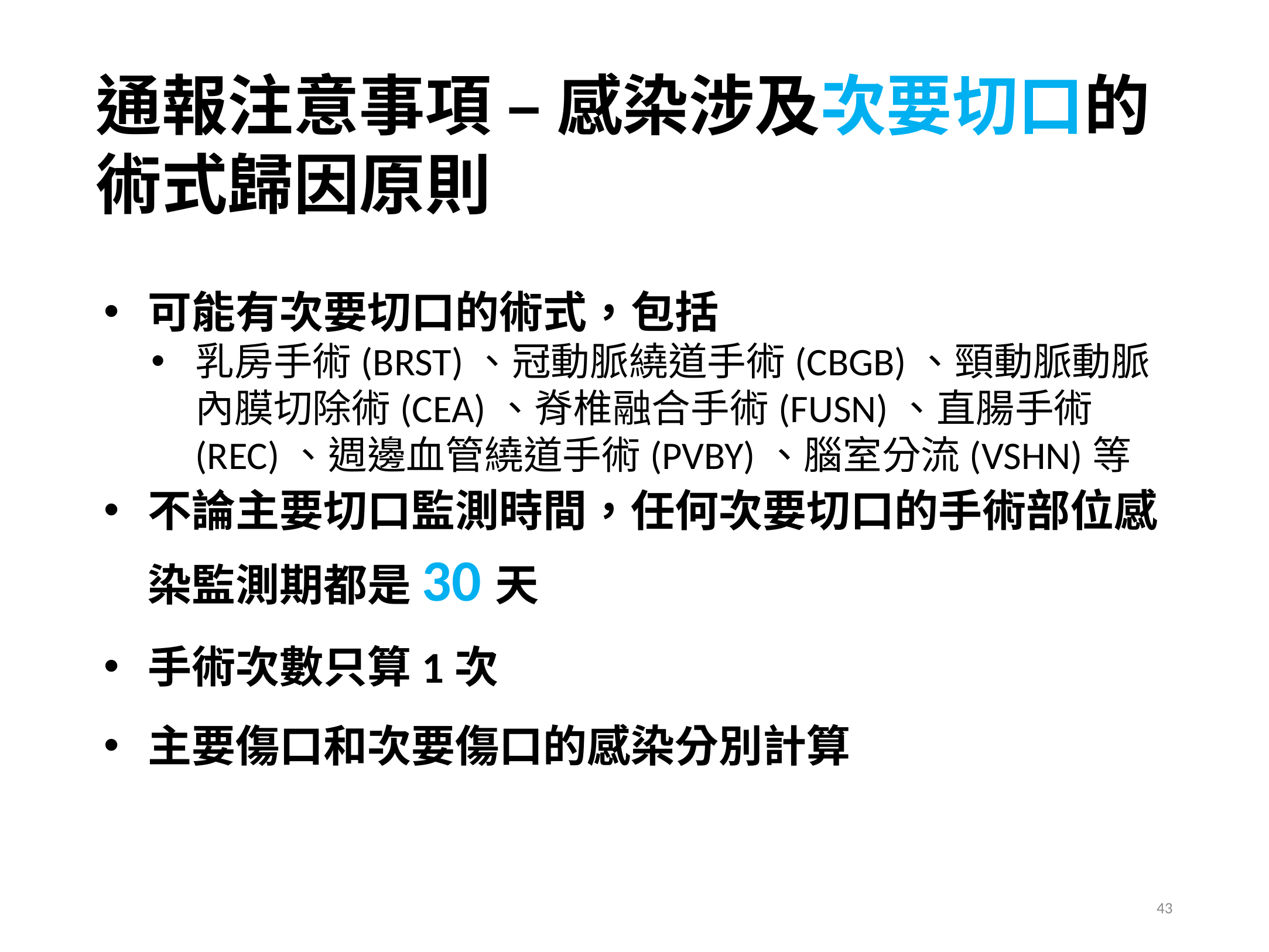

# 通報注意事項 – 感染涉及次要切口的術式歸因原則
可能有次要切口的術式，包括
乳房手術(BRST)、冠動脈繞道手術(CBGB)、頸動脈動脈內膜切除術(CEA)、脊椎融合手術(FUSN)、直腸手術(REC)、週邊血管繞道手術(PVBY)、腦室分流(VSHN)等
不論主要切口監測時間，任何次要切口的手術部位感染監測期都是30天
手術次數只算1次
主要傷口和次要傷口的感染分別計算
43